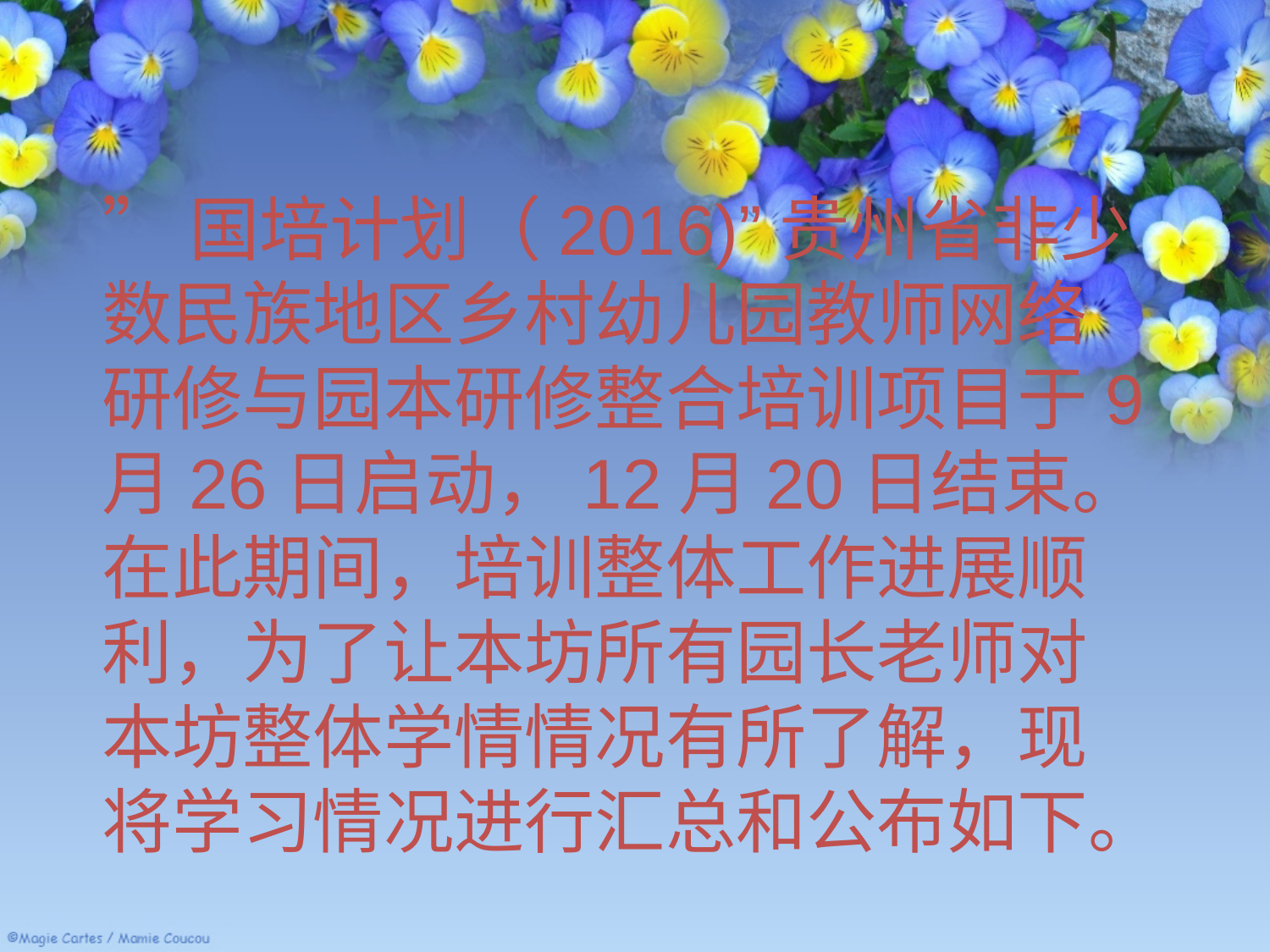

”国培计划（2016)”贵州省非少数民族地区乡村幼儿园教师网络研修与园本研修整合培训项目于9月26日启动，12月20日结束。在此期间，培训整体工作进展顺利，为了让本坊所有园长老师对本坊整体学情情况有所了解，现将学习情况进行汇总和公布如下。